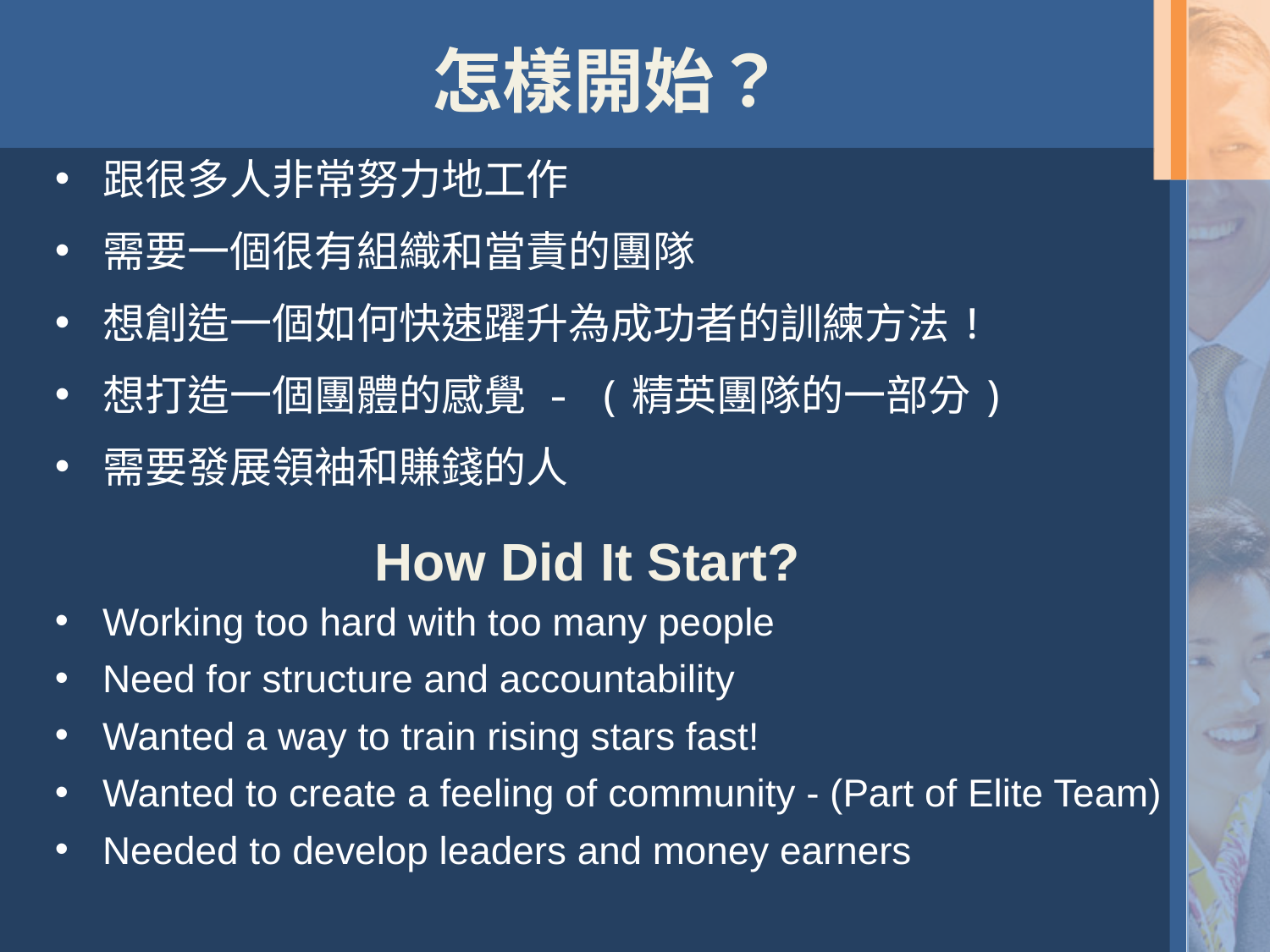

# 怎樣開始？
跟很多人非常努力地工作
需要一個很有組織和當責的團隊
想創造一個如何快速躍升為成功者的訓練方法!
想打造一個團體的感覺 - (精英團隊的一部分)
需要發展領袖和賺錢的人
How Did It Start?
Working too hard with too many people
Need for structure and accountability
Wanted a way to train rising stars fast!
Wanted to create a feeling of community - (Part of Elite Team)
Needed to develop leaders and money earners